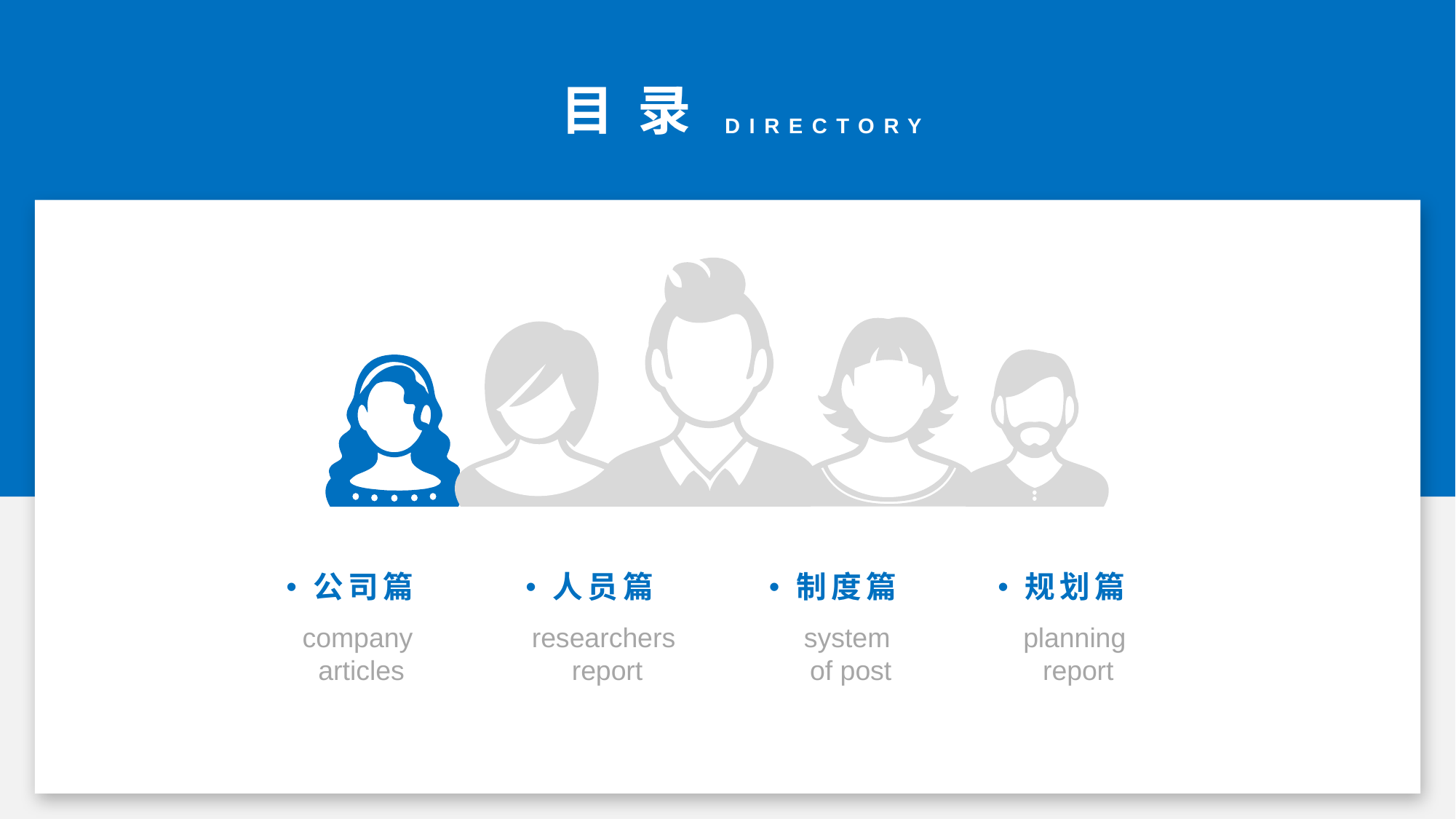

目  录
DIRECTORY

公司篇
人员篇
制度篇
规划篇
company
articles
planning
report
system
of post
researchers
 report
延时符